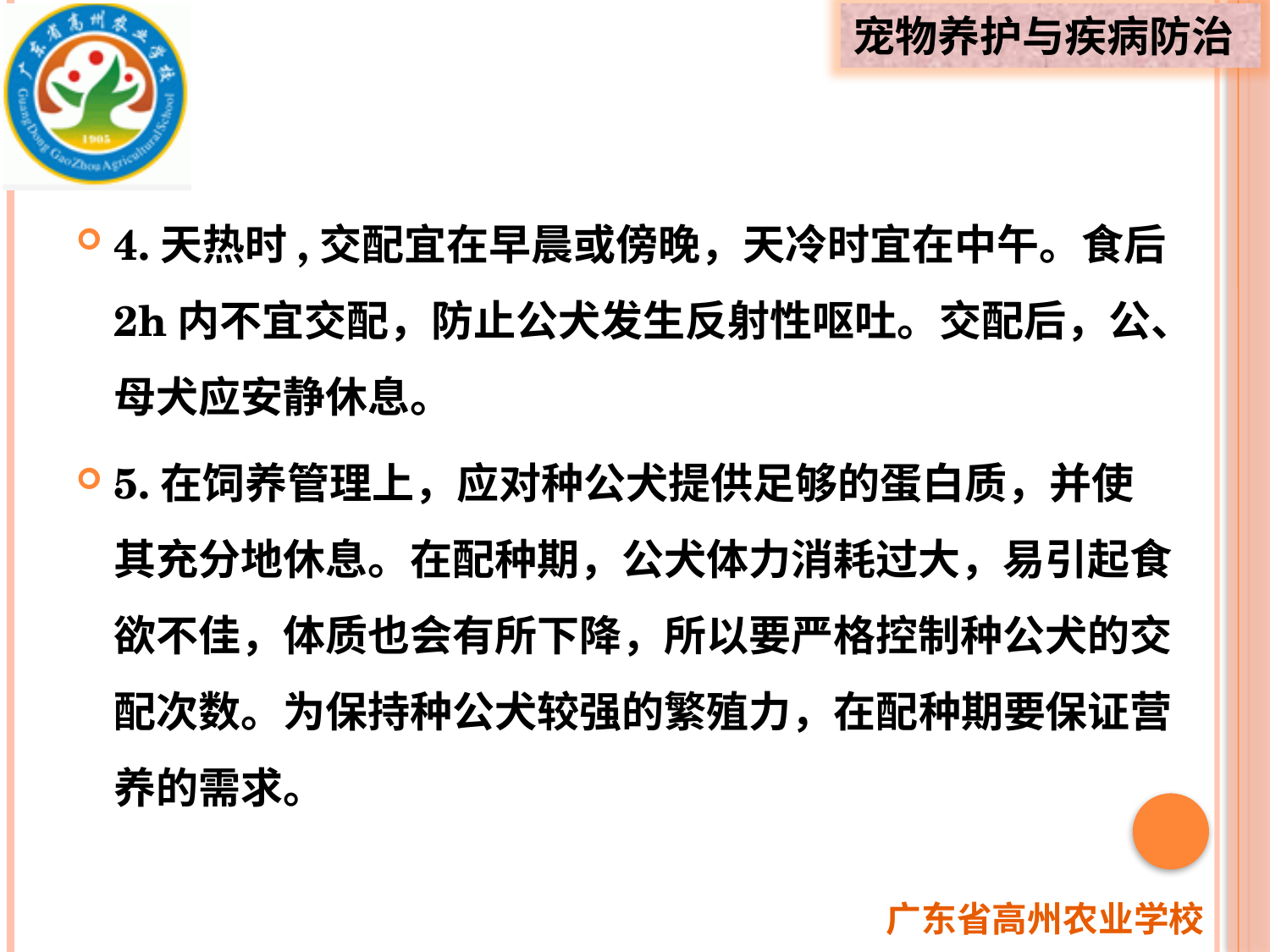

4.天热时,交配宜在早晨或傍晚，天冷时宜在中午。食后2h内不宜交配，防止公犬发生反射性呕吐。交配后，公、母犬应安静休息。
5.在饲养管理上，应对种公犬提供足够的蛋白质，并使其充分地休息。在配种期，公犬体力消耗过大，易引起食欲不佳，体质也会有所下降，所以要严格控制种公犬的交配次数。为保持种公犬较强的繁殖力，在配种期要保证营养的需求。